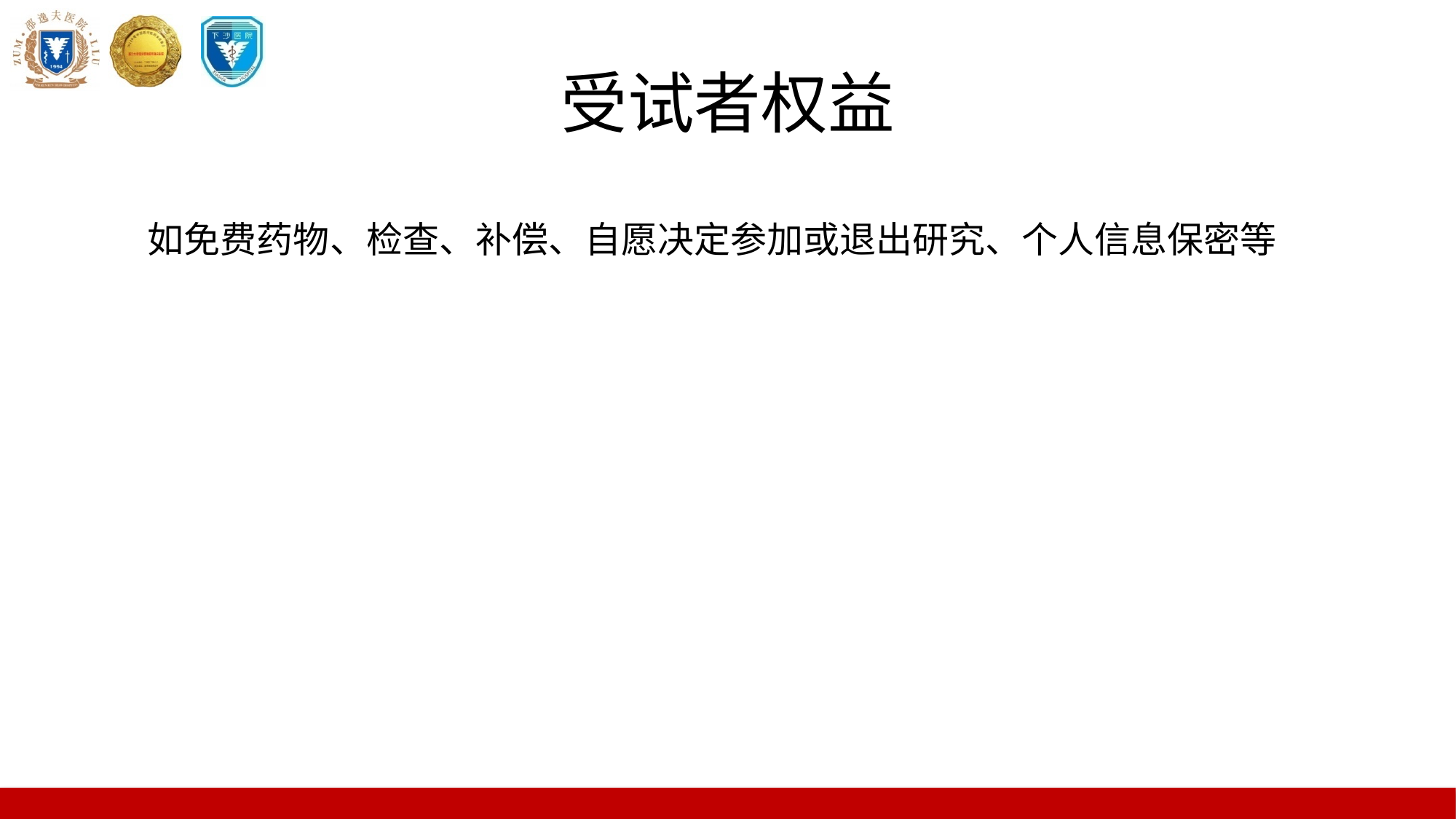

# 受试者权益
如免费药物、检查、补偿、自愿决定参加或退出研究、个人信息保密等